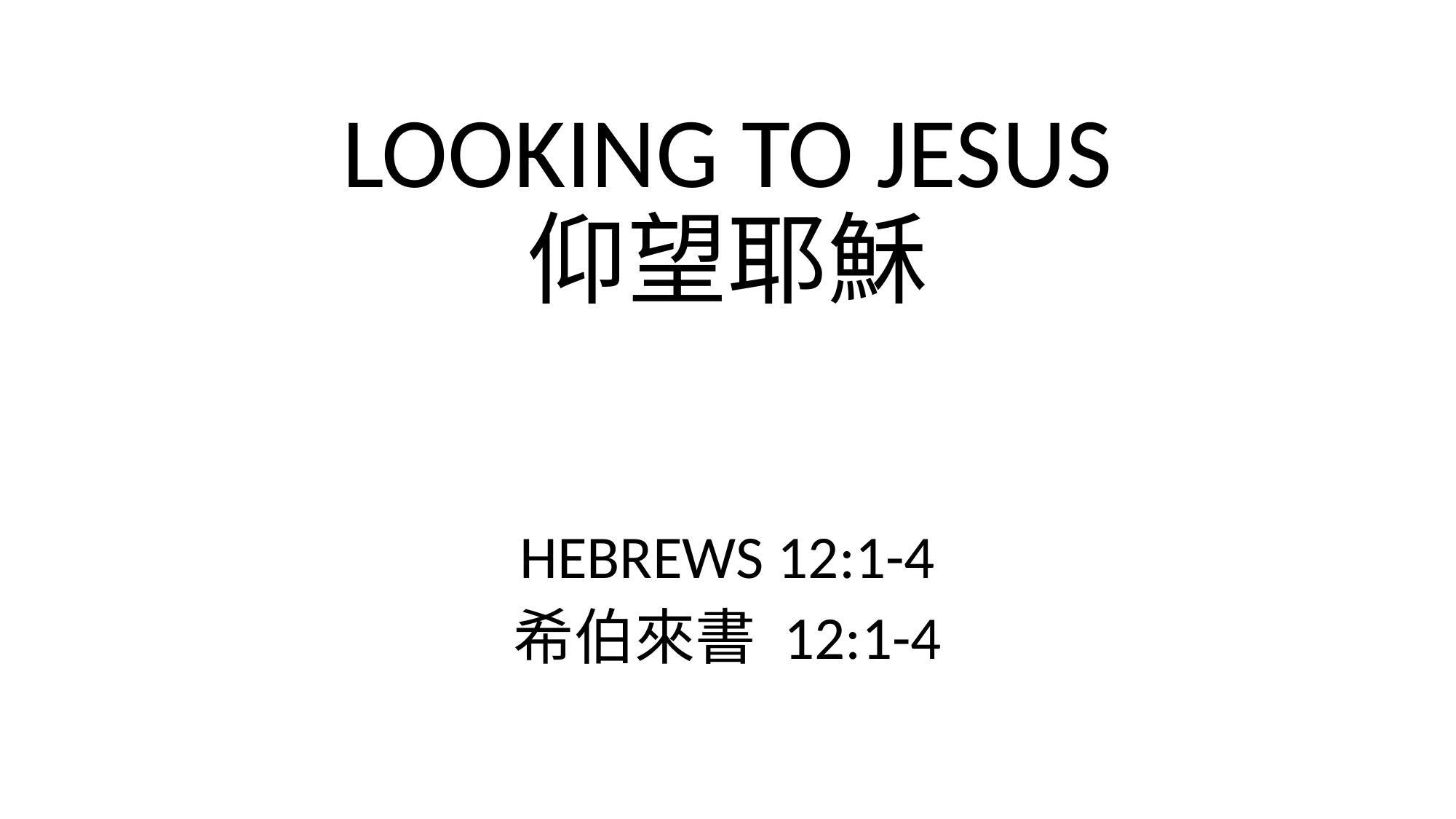

# LOOKING TO JESUS 仰望耶穌
HEBREWS 12:1-4
希伯來書 12:1-4